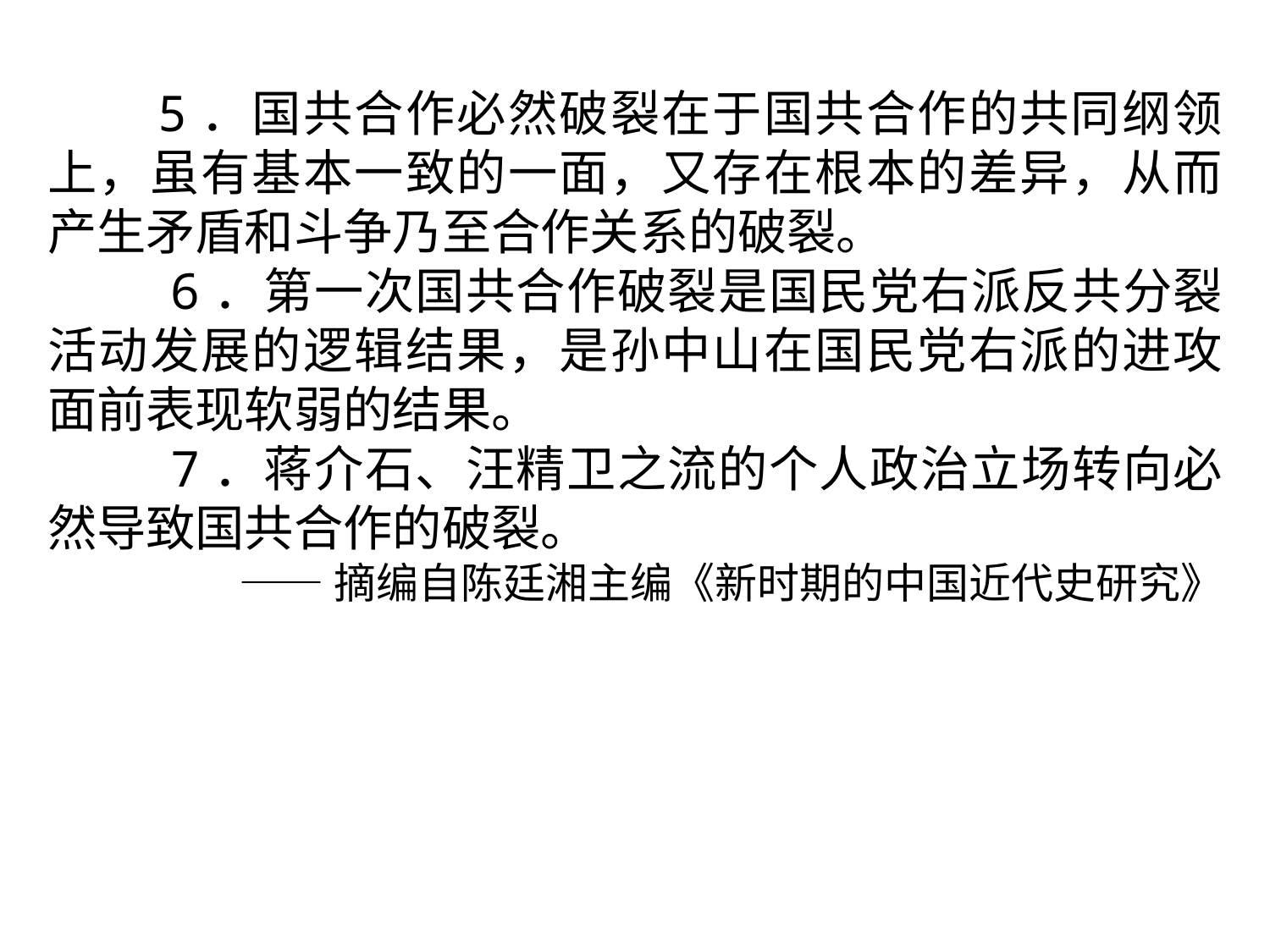

5．国共合作必然破裂在于国共合作的共同纲领上，虽有基本一致的一面，又存在根本的差异，从而产生矛盾和斗争乃至合作关系的破裂。
    6．第一次国共合作破裂是国民党右派反共分裂活动发展的逻辑结果，是孙中山在国民党右派的进攻面前表现软弱的结果。
    7．蒋介石、汪精卫之流的个人政治立场转向必然导致国共合作的破裂。
——摘编自陈廷湘主编《新时期的中国近代史研究》